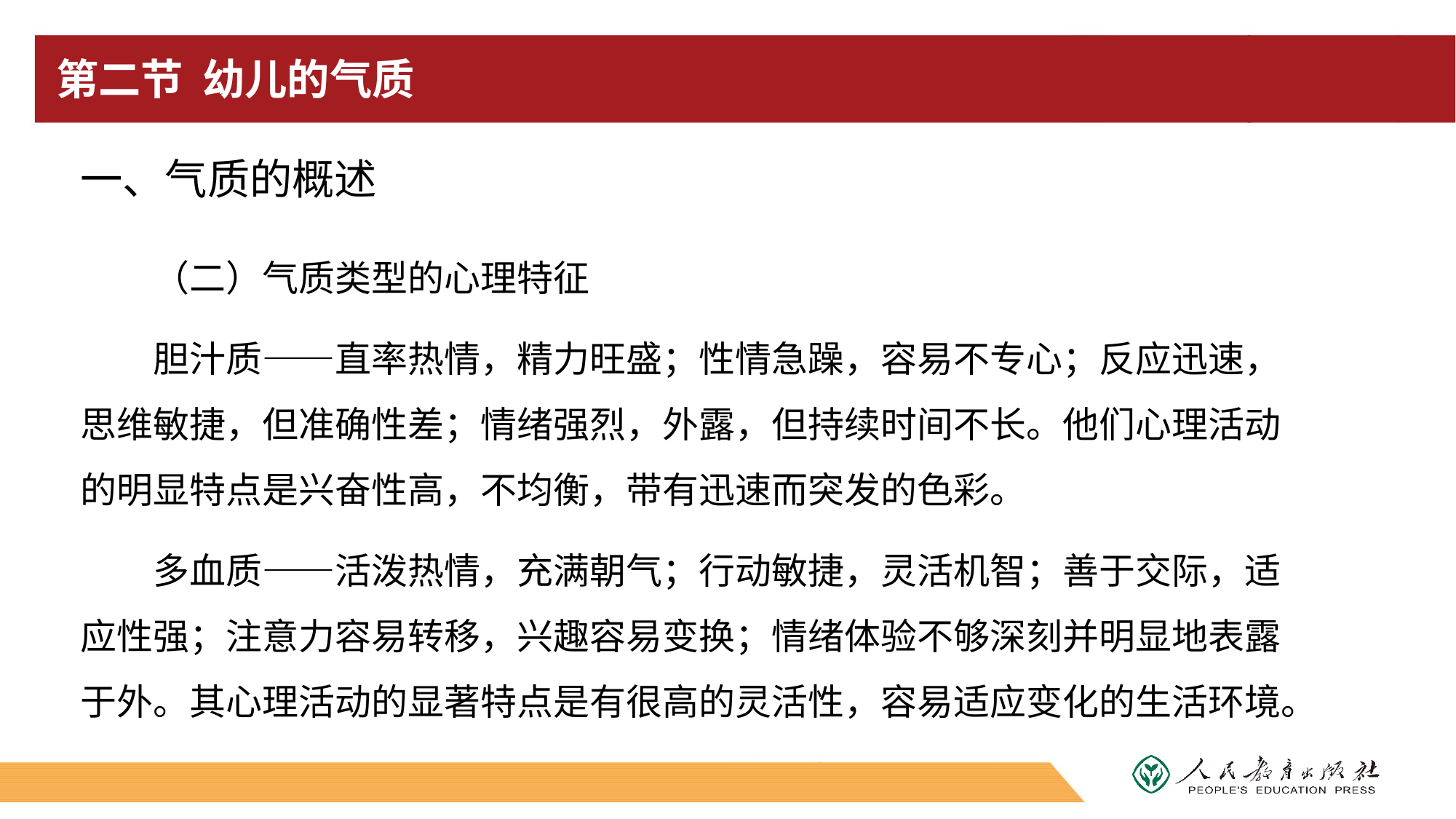

# 第二节  幼儿的气质
一、气质的概述
（二）气质类型的心理特征
胆汁质——直率热情，精力旺盛；性情急躁，容易不专心；反应迅速，思维敏捷，但准确性差；情绪强烈，外露，但持续时间不长。他们心理活动的明显特点是兴奋性高，不均衡，带有迅速而突发的色彩。
多血质——活泼热情，充满朝气；行动敏捷，灵活机智；善于交际，适应性强；注意力容易转移，兴趣容易变换；情绪体验不够深刻并明显地表露于外。其心理活动的显著特点是有很高的灵活性，容易适应变化的生活环境。